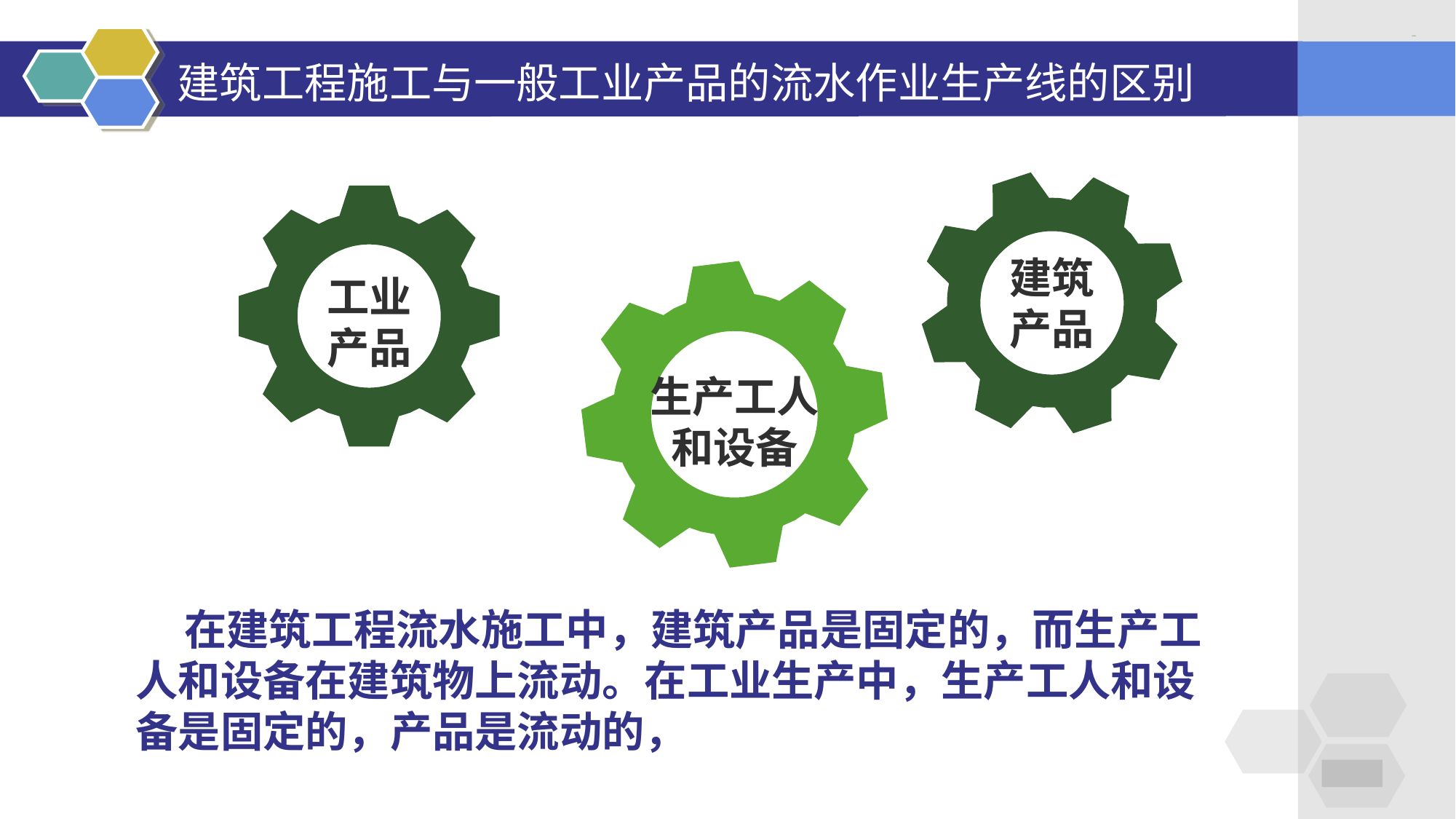

2
LOGO
建筑工程施工与一般工业产品的流水作业生产线的区别

工业产品
建筑产品

生产工人和设备
    在建筑工程流水施工中，建筑产品是固定的，而生产工人和设备在建筑物上流动。在工业生产中，生产工人和设备是固定的，产品是流动的，